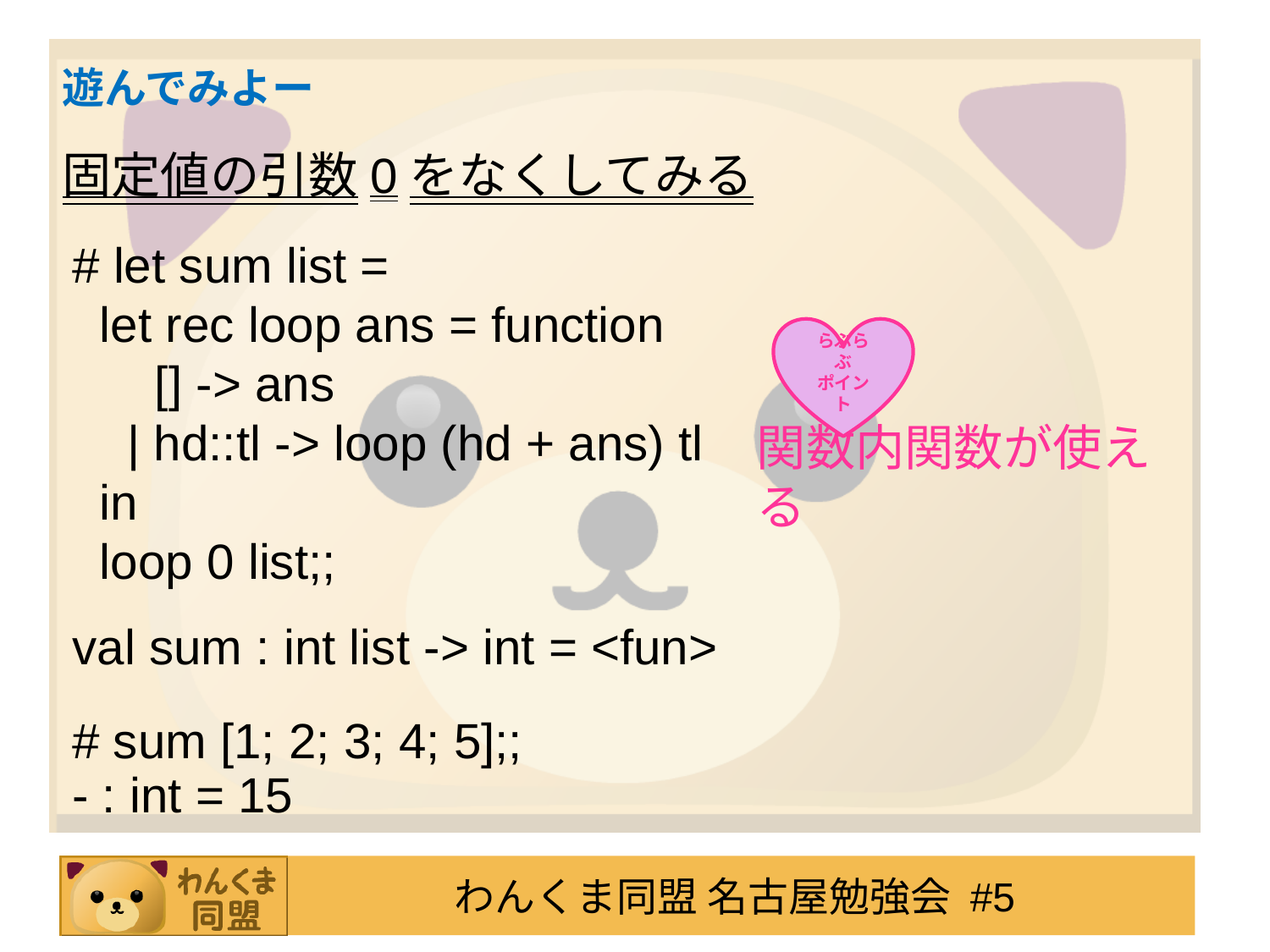

# 遊んでみよー
固定値の引数0をなくしてみる
# let sum list =
  let rec loop ans = function
      [] -> ans
    | hd::tl -> loop (hd + ans) tl
  in
  loop 0 list;;
らぶらぶ
ポイント
関数内関数が使える
val sum : int list -> int = <fun>
# sum [1; 2; 3; 4; 5];;
- : int = 15